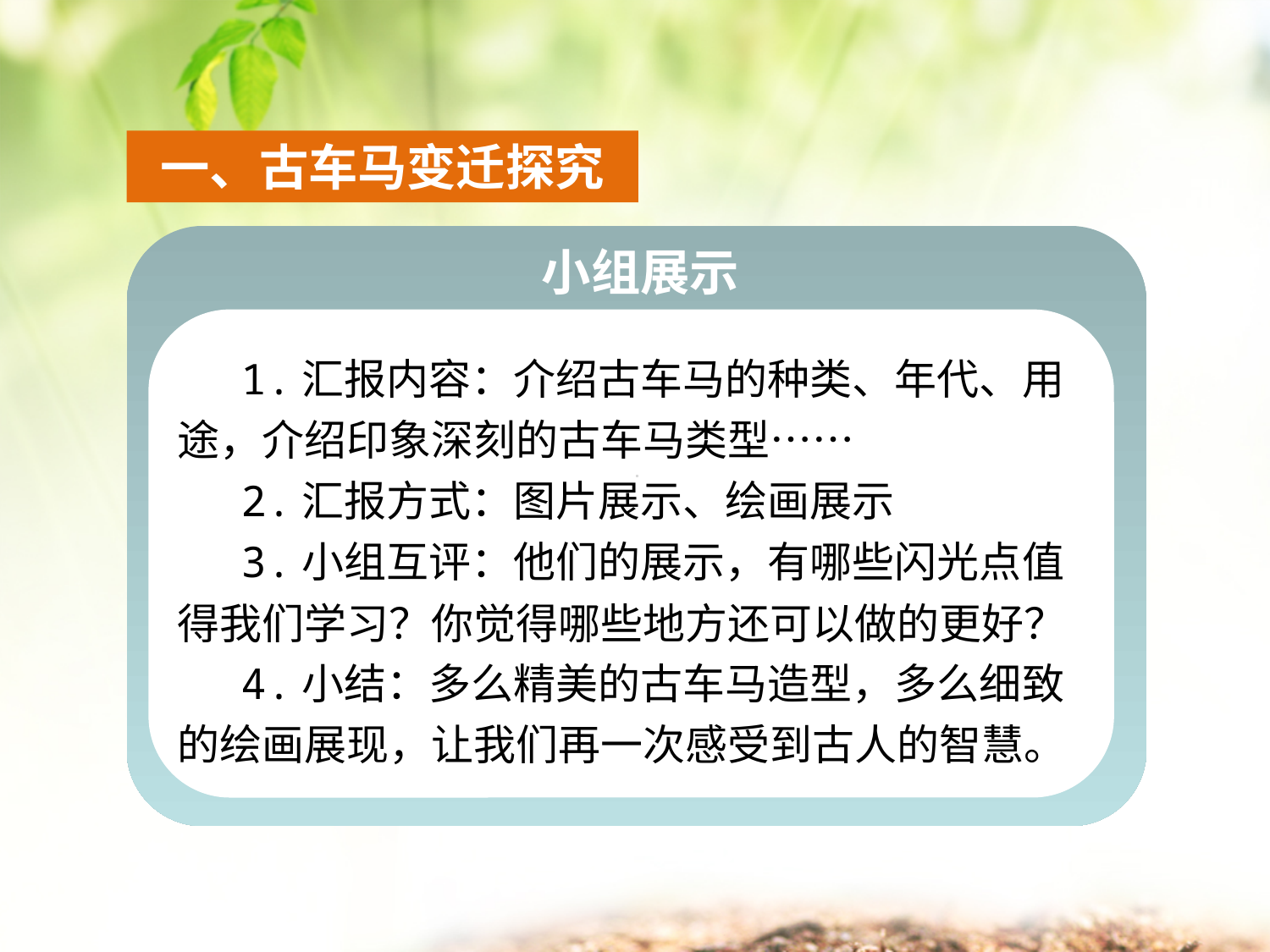

一、古车马变迁探究

小组展示

1.汇报内容：介绍古车马的种类、年代、用途，介绍印象深刻的古车马类型……
2.汇报方式：图片展示、绘画展示
3.小组互评：他们的展示，有哪些闪光点值得我们学习？你觉得哪些地方还可以做的更好？
4.小结：多么精美的古车马造型，多么细致的绘画展现，让我们再一次感受到古人的智慧。